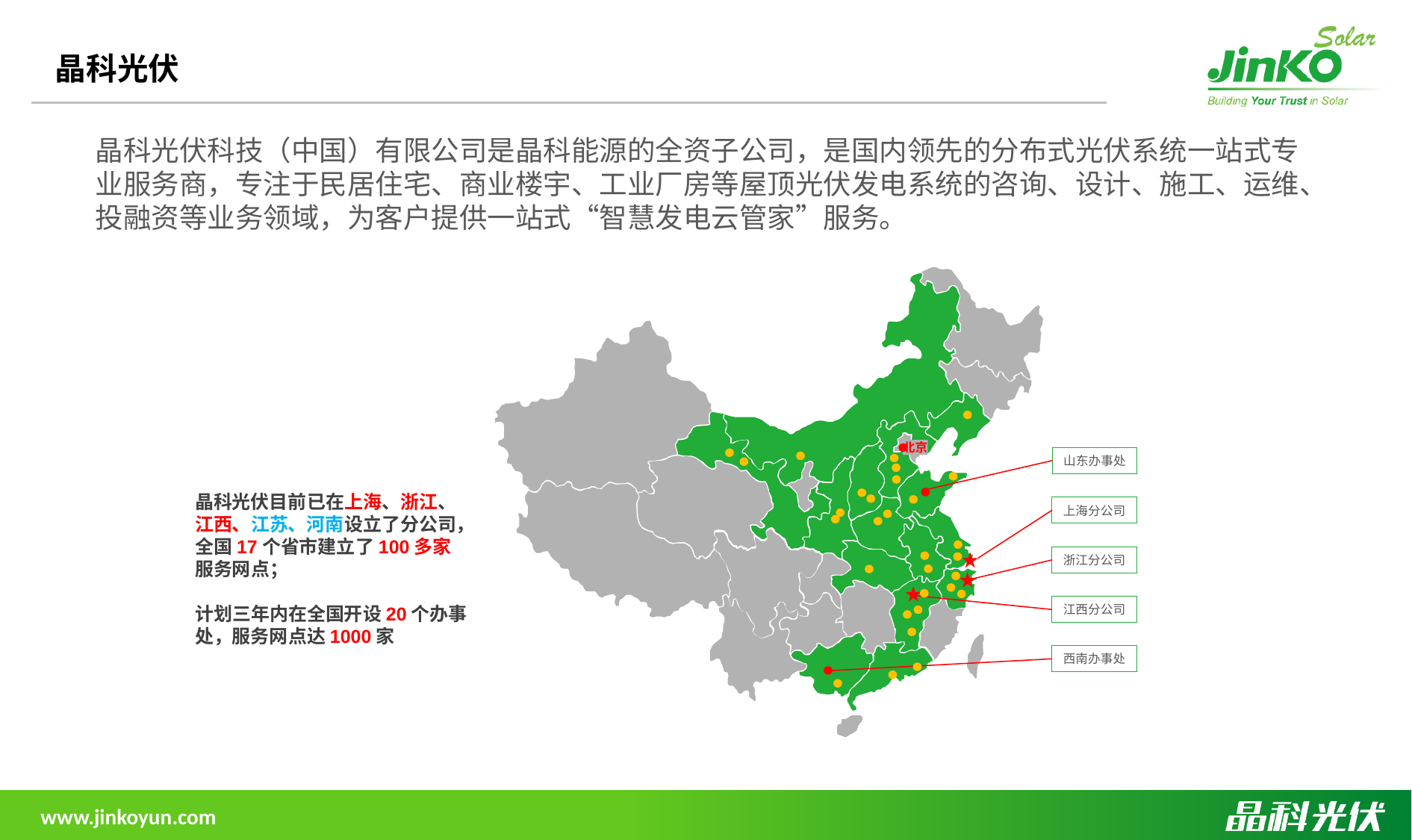

晶科光伏
晶科光伏科技（中国）有限公司是晶科能源的全资子公司，是国内领先的分布式光伏系统一站式专业服务商，专注于民居住宅、商业楼宇、工业厂房等屋顶光伏发电系统的咨询、设计、施工、运维、投融资等业务领域，为客户提供一站式“智慧发电云管家”服务。

北京

山东办事处

上海分公司
浙江分公司
江西分公司
西南办事处

晶科光伏目前已在上海、浙江、江西、江苏、河南设立了分公司，全国17个省市建立了100多家服务网点；

计划三年内在全国开设20个办事处，服务网点达1000家